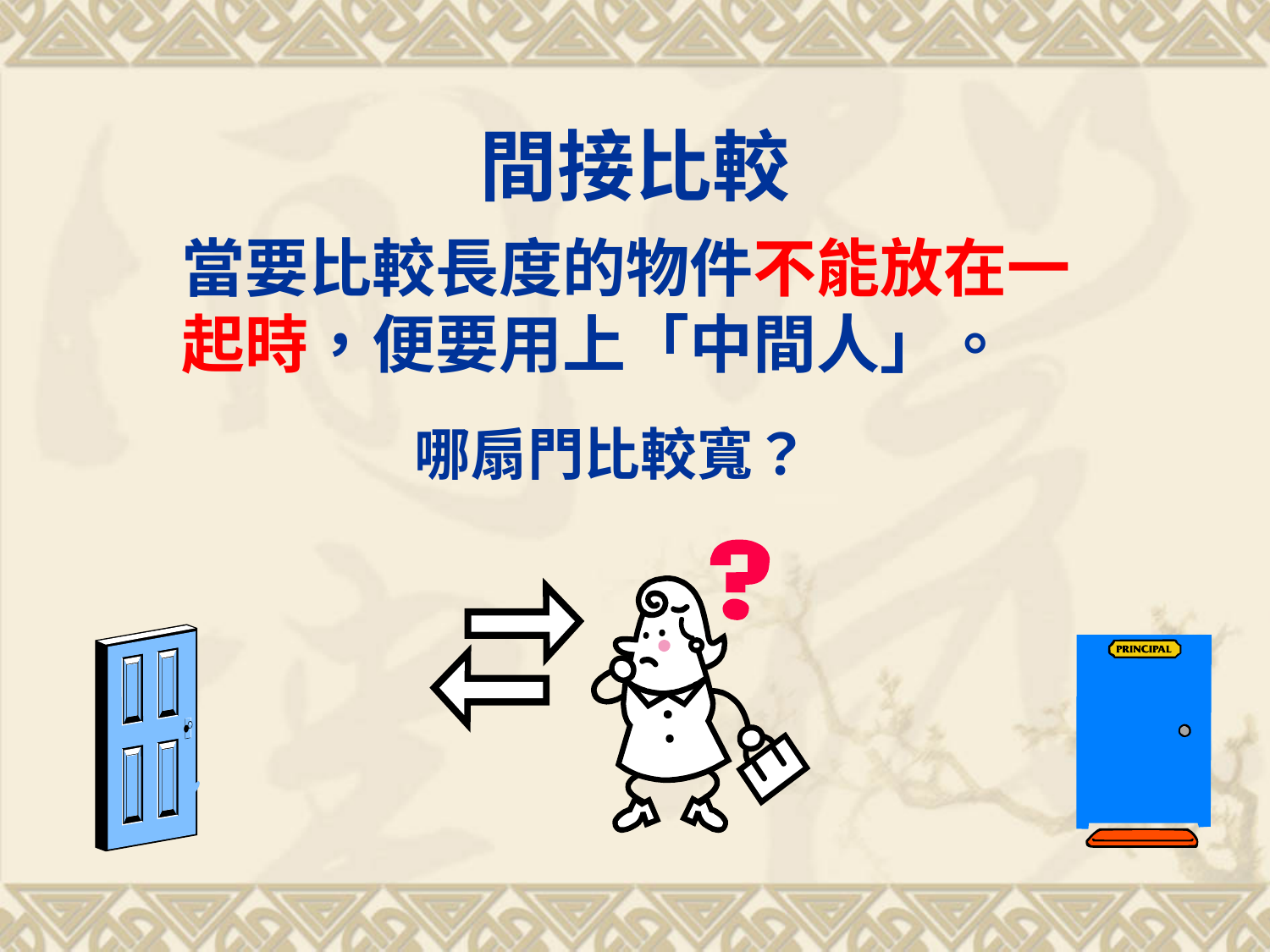

# 間接比較
當要比較長度的物件不能放在一起時，便要用上「中間人」。
哪扇門比較寬？